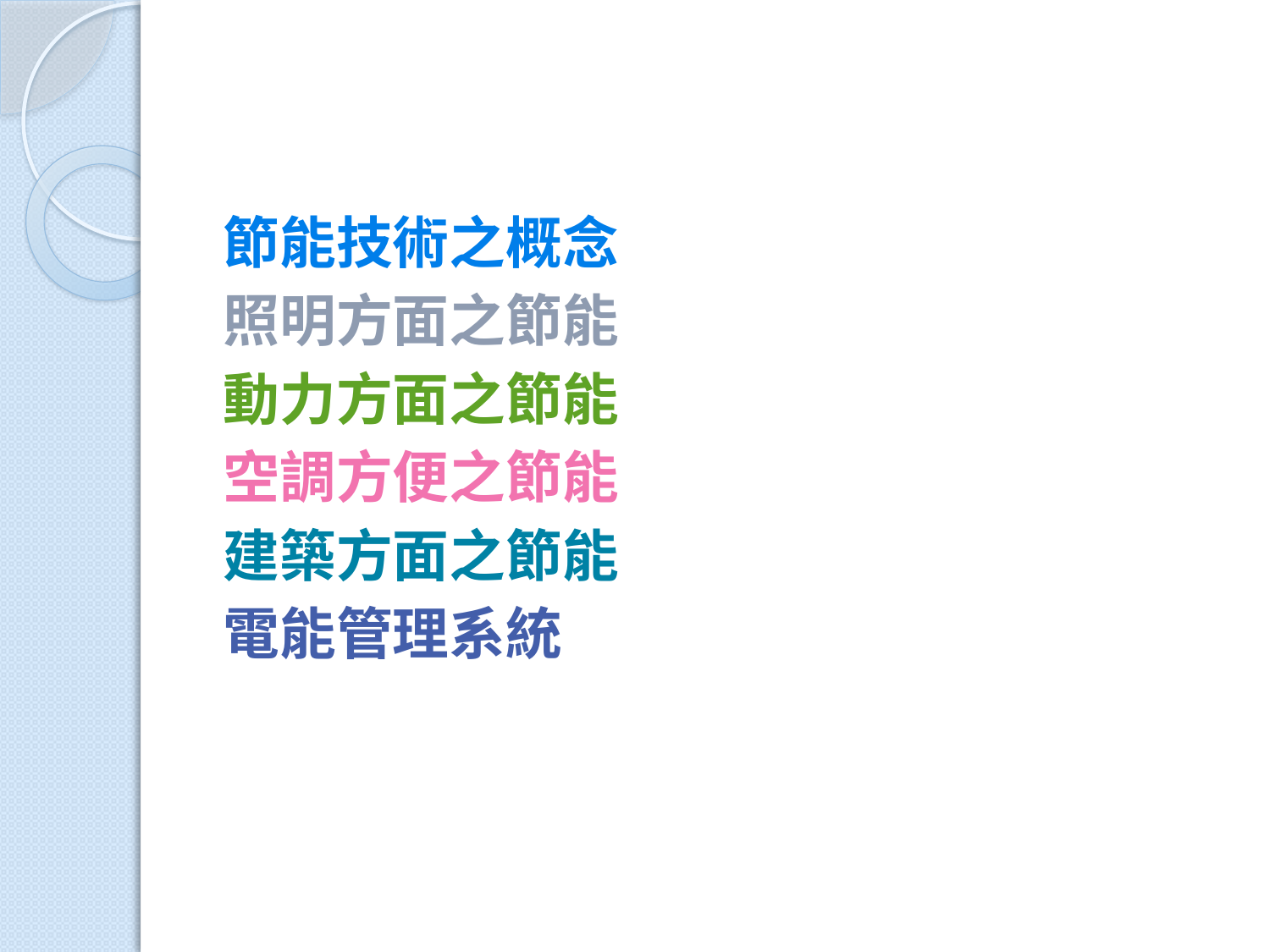

#
節能技術之概念
照明方面之節能
動力方面之節能
空調方便之節能
建築方面之節能
電能管理系統